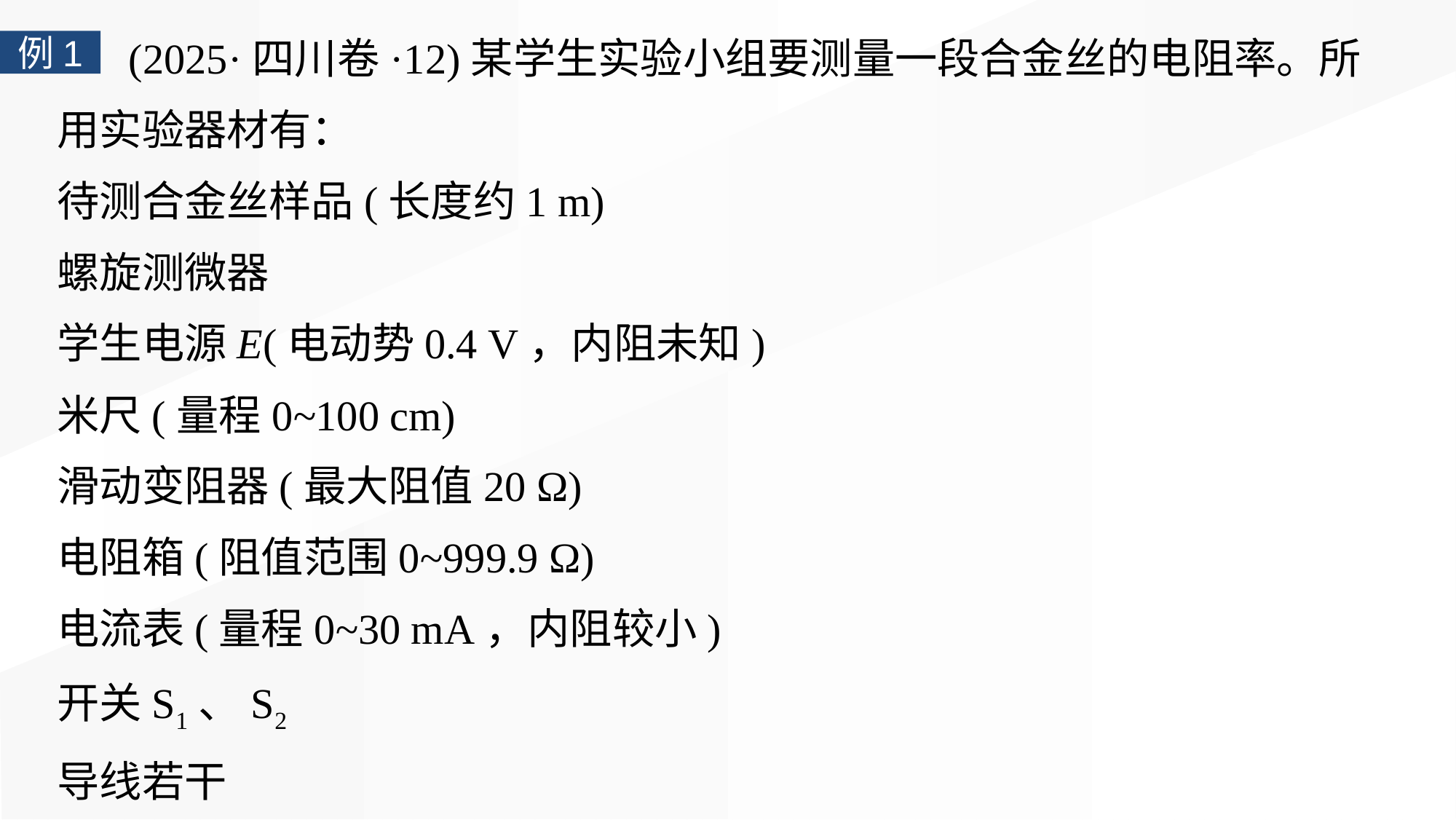

(2025·四川卷·12)某学生实验小组要测量一段合金丝的电阻率。所用实验器材有：
待测合金丝样品(长度约1 m)
螺旋测微器
学生电源E(电动势0.4 V，内阻未知)
米尺(量程0~100 cm)
滑动变阻器(最大阻值20 Ω)
电阻箱(阻值范围0~999.9 Ω)
电流表(量程0~30 mA，内阻较小)
开关S1、S2
导线若干
例1